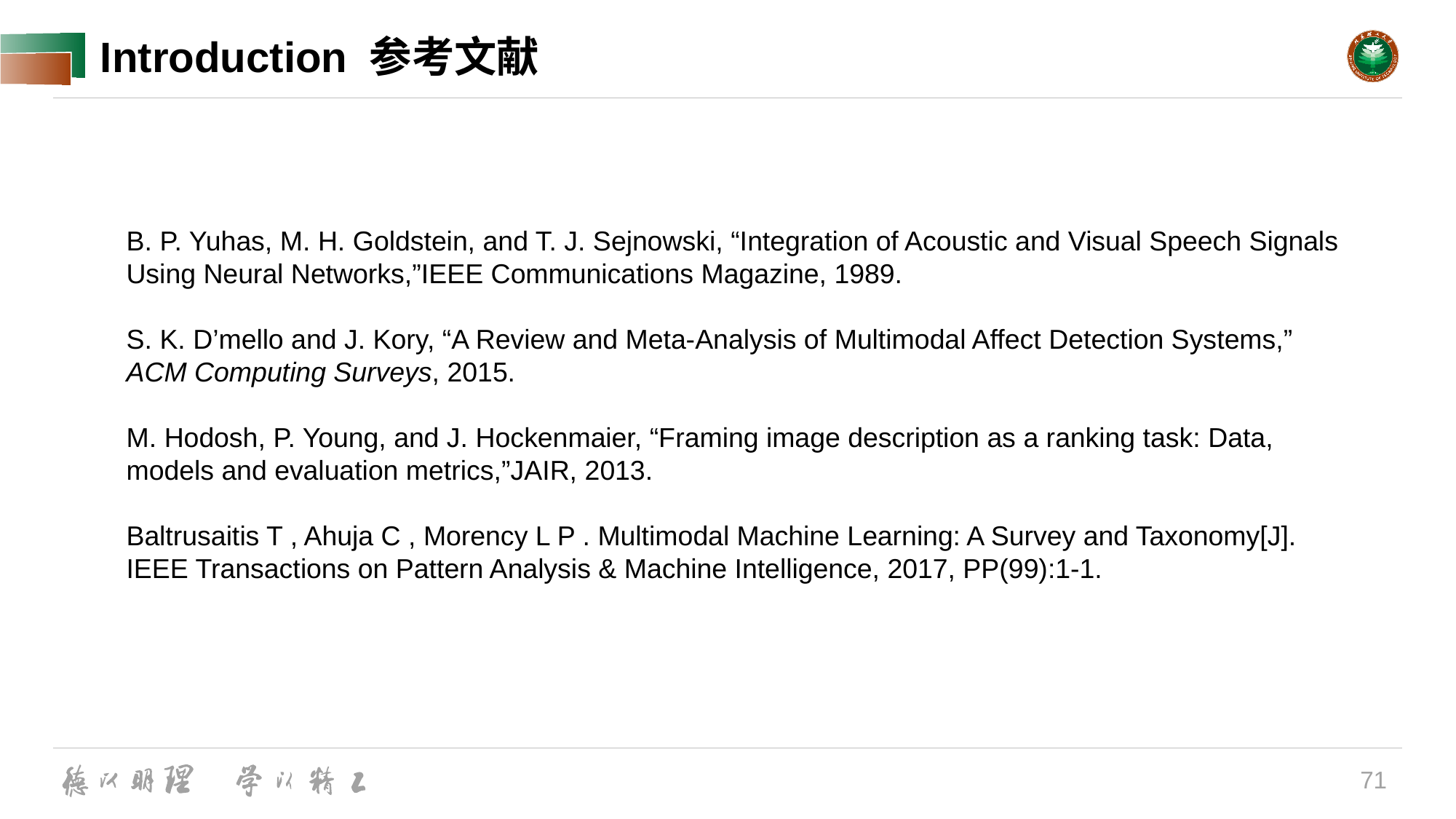

# Introduction 参考文献
B. P. Yuhas, M. H. Goldstein, and T. J. Sejnowski, “Integration of Acoustic and Visual Speech Signals Using Neural Networks,”IEEE Communications Magazine, 1989.

S. K. D’mello and J. Kory, “A Review and Meta-Analysis of Multimodal Affect Detection Systems,” ACM Computing Surveys, 2015.

M. Hodosh, P. Young, and J. Hockenmaier, “Framing image description as a ranking task: Data, models and evaluation metrics,”JAIR, 2013.

Baltrusaitis T , Ahuja C , Morency L P . Multimodal Machine Learning: A Survey and Taxonomy[J]. IEEE Transactions on Pattern Analysis & Machine Intelligence, 2017, PP(99):1-1.